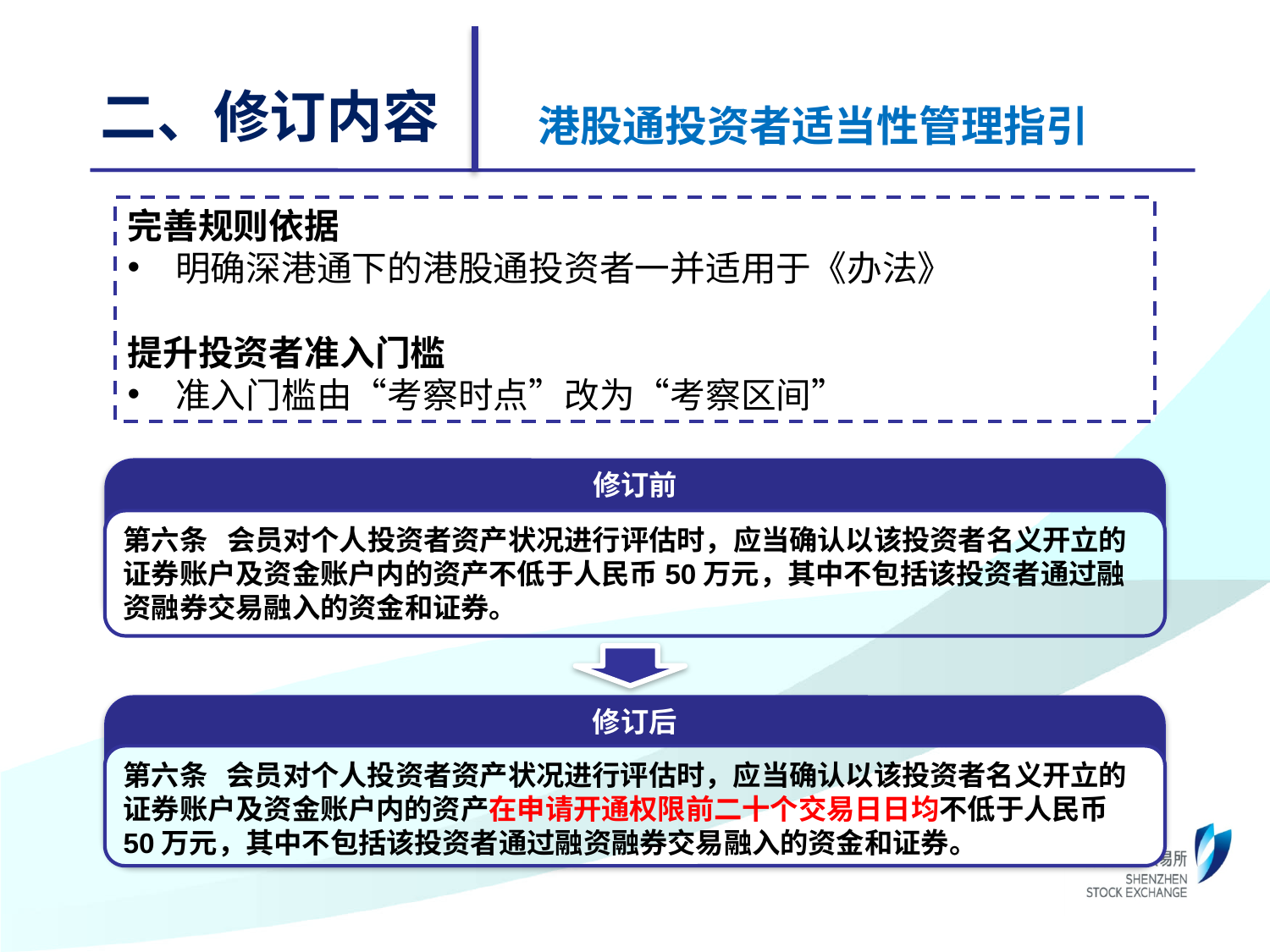

二、修订内容
港股通投资者适当性管理指引

完善规则依据
明确深港通下的港股通投资者一并适用于《办法》

提升投资者准入门槛
准入门槛由“考察时点”改为“考察区间”
修订前
第六条   会员对个人投资者资产状况进行评估时，应当确认以该投资者名义开立的证券账户及资金账户内的资产不低于人民币50万元，其中不包括该投资者通过融资融券交易融入的资金和证券。

修订后
第六条   会员对个人投资者资产状况进行评估时，应当确认以该投资者名义开立的证券账户及资金账户内的资产在申请开通权限前二十个交易日日均不低于人民币50万元，其中不包括该投资者通过融资融券交易融入的资金和证券。